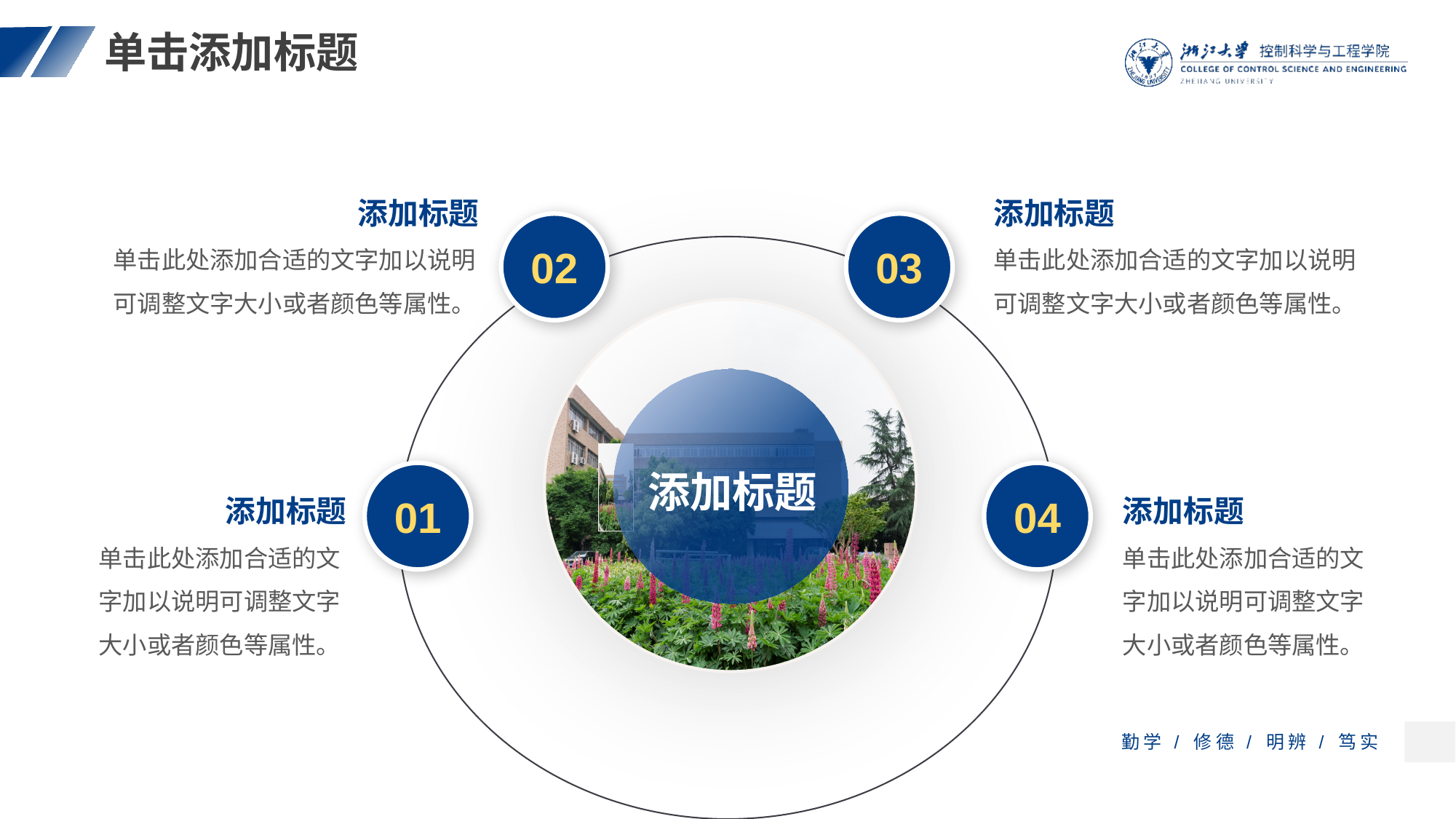

添加标题
单击此处添加合适的文字加以说明可调整文字大小或者颜色等属性。
添加标题
单击此处添加合适的文字加以说明可调整文字大小或者颜色等属性。
02
03

添加标题
01
04
添加标题
单击此处添加合适的文字加以说明可调整文字大小或者颜色等属性。
添加标题
单击此处添加合适的文字加以说明可调整文字大小或者颜色等属性。